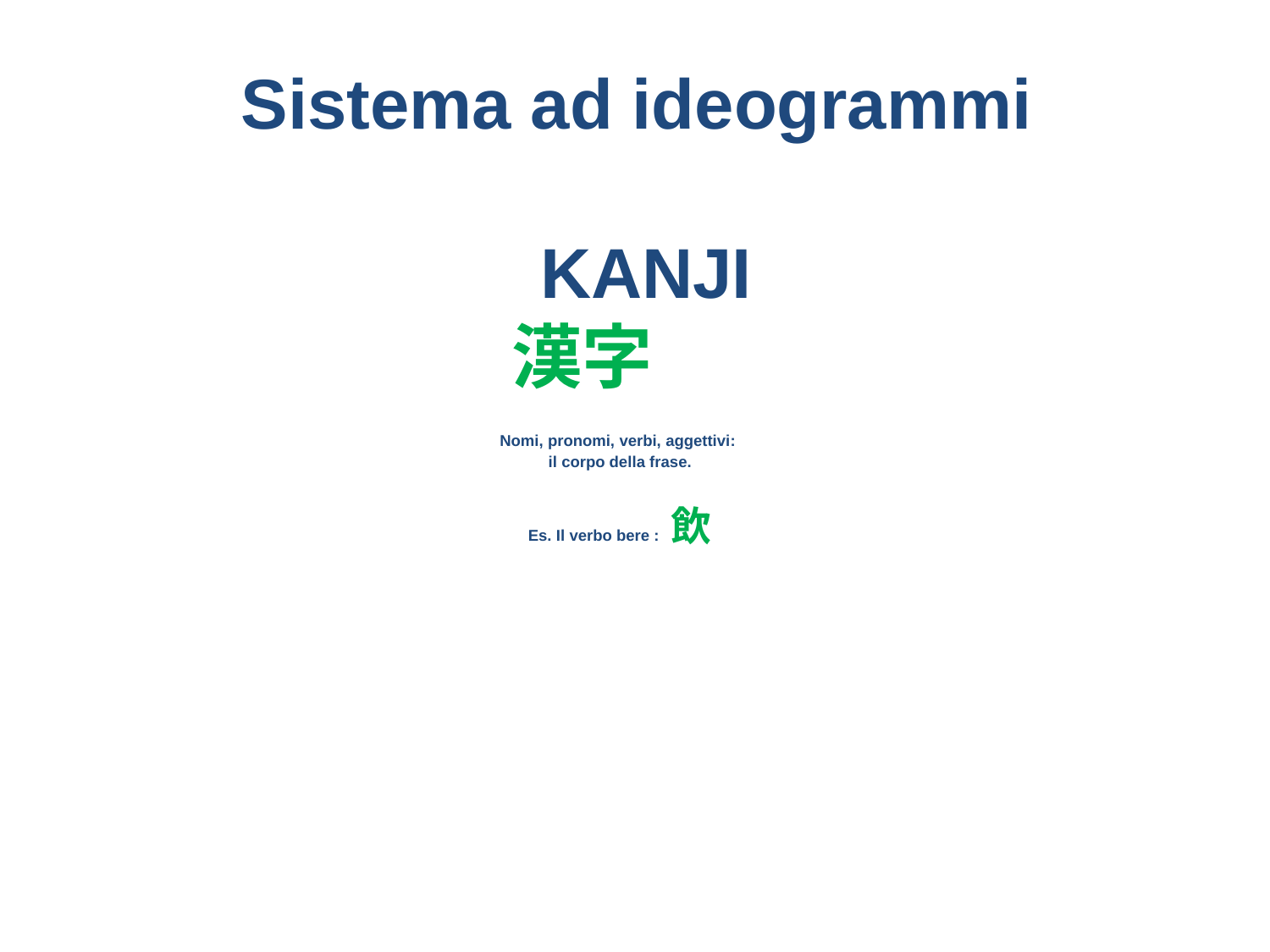

# Sistema ad ideogrammi KANJI 漢字

Nomi, pronomi, verbi, aggettivi:
il corpo della frase.

Es. Il verbo bere : 飲